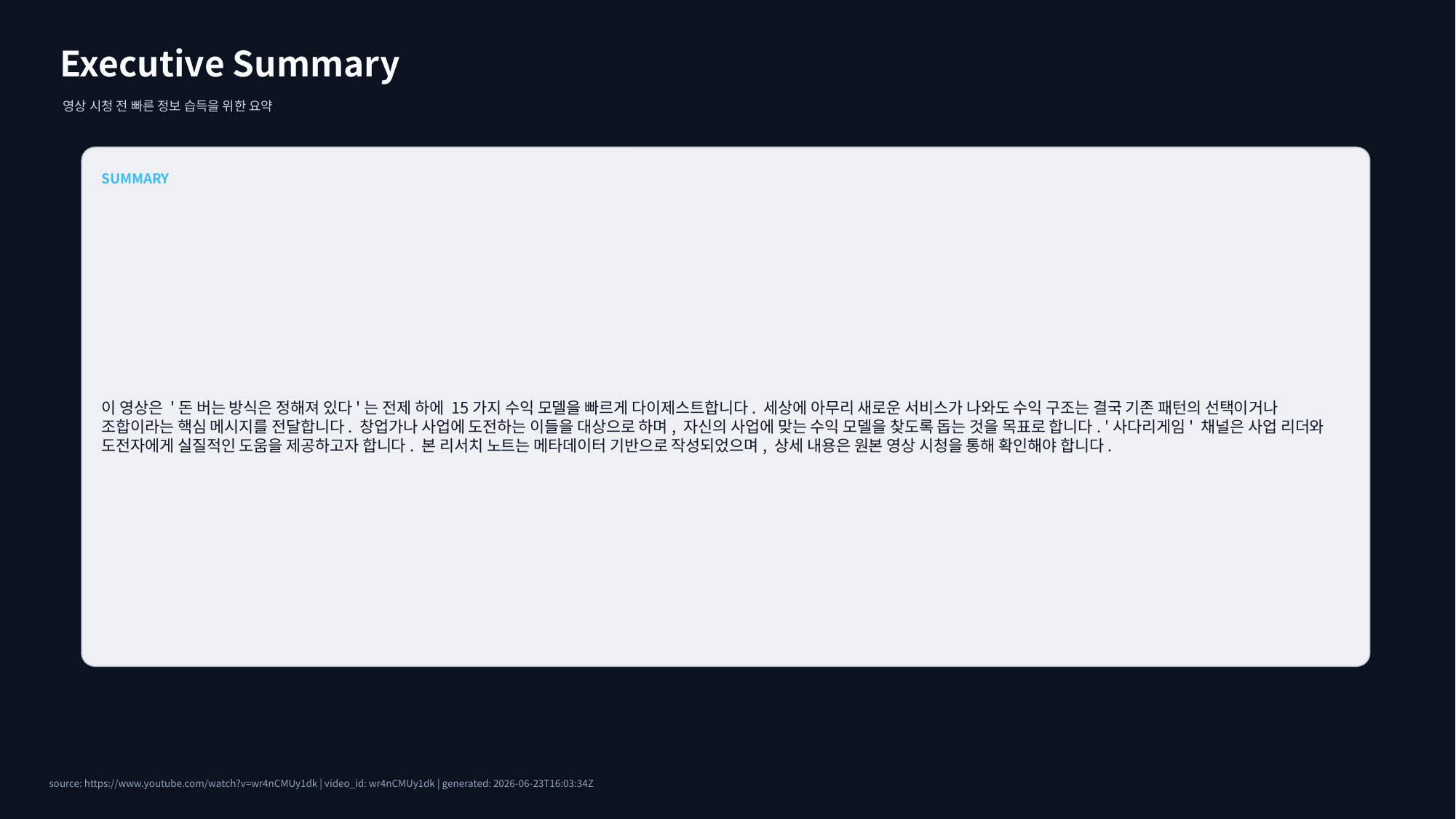

Executive Summary
영상 시청 전 빠른 정보 습득을 위한 요약

SUMMARY
이 영상은 '돈 버는 방식은 정해져 있다'는 전제 하에 15가지 수익 모델을 빠르게 다이제스트합니다. 세상에 아무리 새로운 서비스가 나와도 수익 구조는 결국 기존 패턴의 선택이거나 조합이라는 핵심 메시지를 전달합니다. 창업가나 사업에 도전하는 이들을 대상으로 하며, 자신의 사업에 맞는 수익 모델을 찾도록 돕는 것을 목표로 합니다. '사다리게임' 채널은 사업 리더와 도전자에게 실질적인 도움을 제공하고자 합니다. 본 리서치 노트는 메타데이터 기반으로 작성되었으며, 상세 내용은 원본 영상 시청을 통해 확인해야 합니다.
source: https://www.youtube.com/watch?v=wr4nCMUy1dk | video_id: wr4nCMUy1dk | generated: 2026-06-23T16:03:34Z